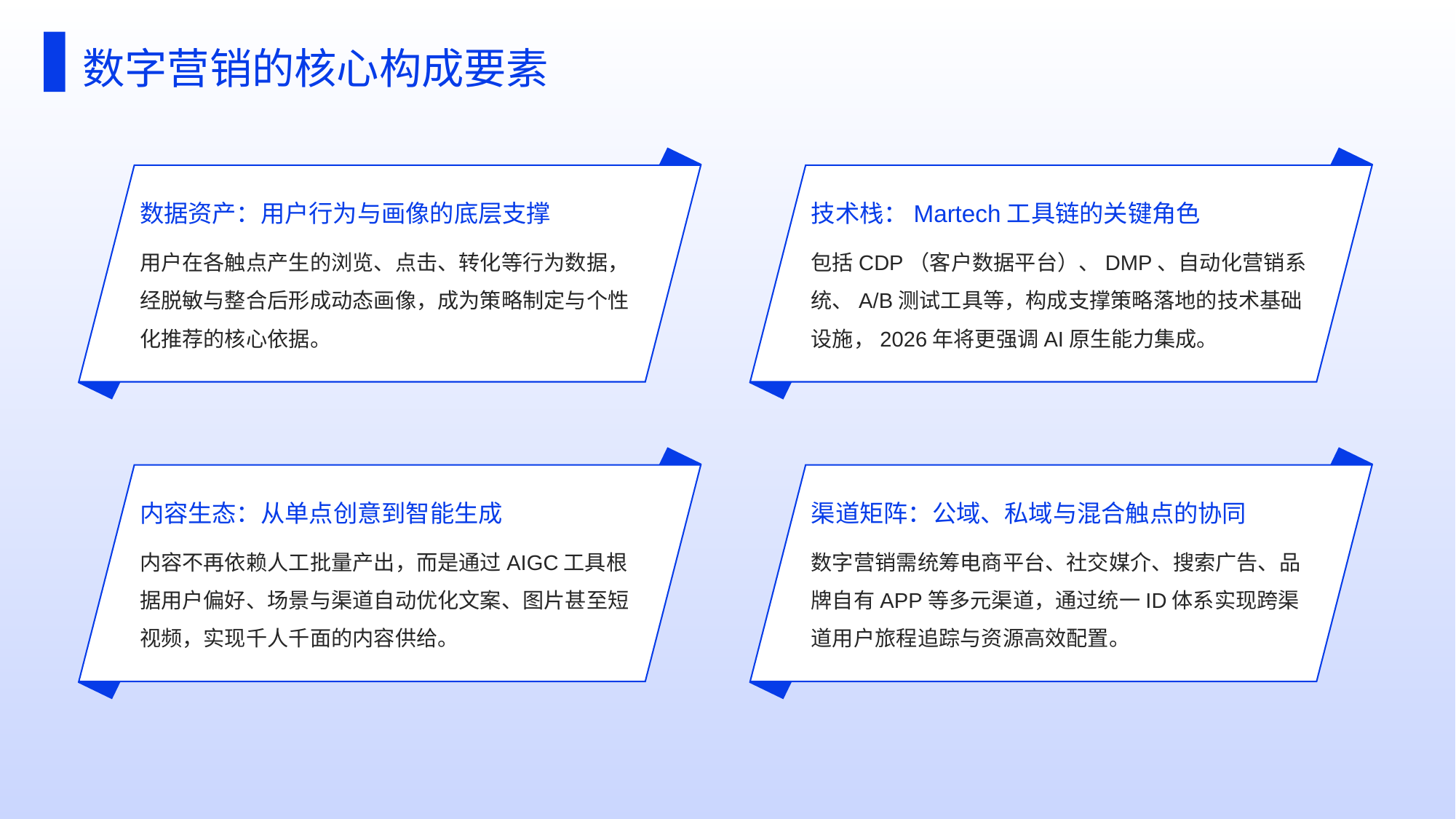

数字营销的核心构成要素

数据资产：用户行为与画像的底层支撑
技术栈：Martech工具链的关键角色
用户在各触点产生的浏览、点击、转化等行为数据，经脱敏与整合后形成动态画像，成为策略制定与个性化推荐的核心依据。
包括CDP（客户数据平台）、DMP、自动化营销系统、A/B测试工具等，构成支撑策略落地的技术基础设施，2026年将更强调AI原生能力集成。

内容生态：从单点创意到智能生成
渠道矩阵：公域、私域与混合触点的协同
内容不再依赖人工批量产出，而是通过AIGC工具根据用户偏好、场景与渠道自动优化文案、图片甚至短视频，实现千人千面的内容供给。
数字营销需统筹电商平台、社交媒介、搜索广告、品牌自有APP等多元渠道，通过统一ID体系实现跨渠道用户旅程追踪与资源高效配置。